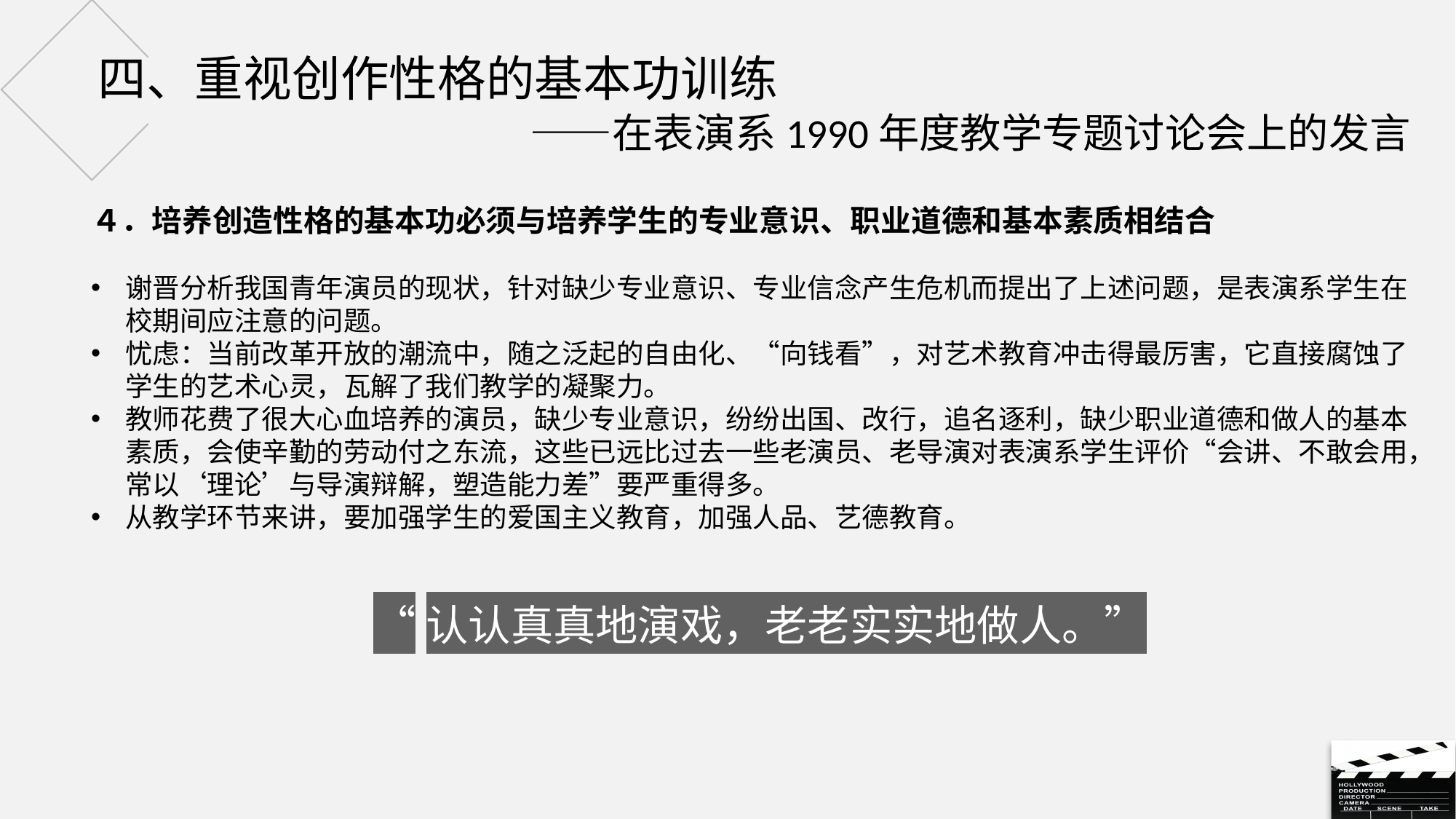

# 四、重视创作性格的基本功训练 ——在表演系1990年度教学专题讨论会上的发言
４．培养创造性格的基本功必须与培养学生的专业意识、职业道德和基本素质相结合

谢晋分析我国青年演员的现状，针对缺少专业意识、专业信念产生危机而提出了上述问题，是表演系学生在校期间应注意的问题。
忧虑：当前改革开放的潮流中，随之泛起的自由化、“向钱看”，对艺术教育冲击得最厉害，它直接腐蚀了学生的艺术心灵，瓦解了我们教学的凝聚力。
教师花费了很大心血培养的演员，缺少专业意识，纷纷出国、改行，追名逐利，缺少职业道德和做人的基本素质，会使辛勤的劳动付之东流，这些已远比过去一些老演员、老导演对表演系学生评价“会讲、不敢会用，常以‘理论’与导演辩解，塑造能力差”要严重得多。
从教学环节来讲，要加强学生的爱国主义教育，加强人品、艺德教育。

“认认真真地演戏，老老实实地做人。”